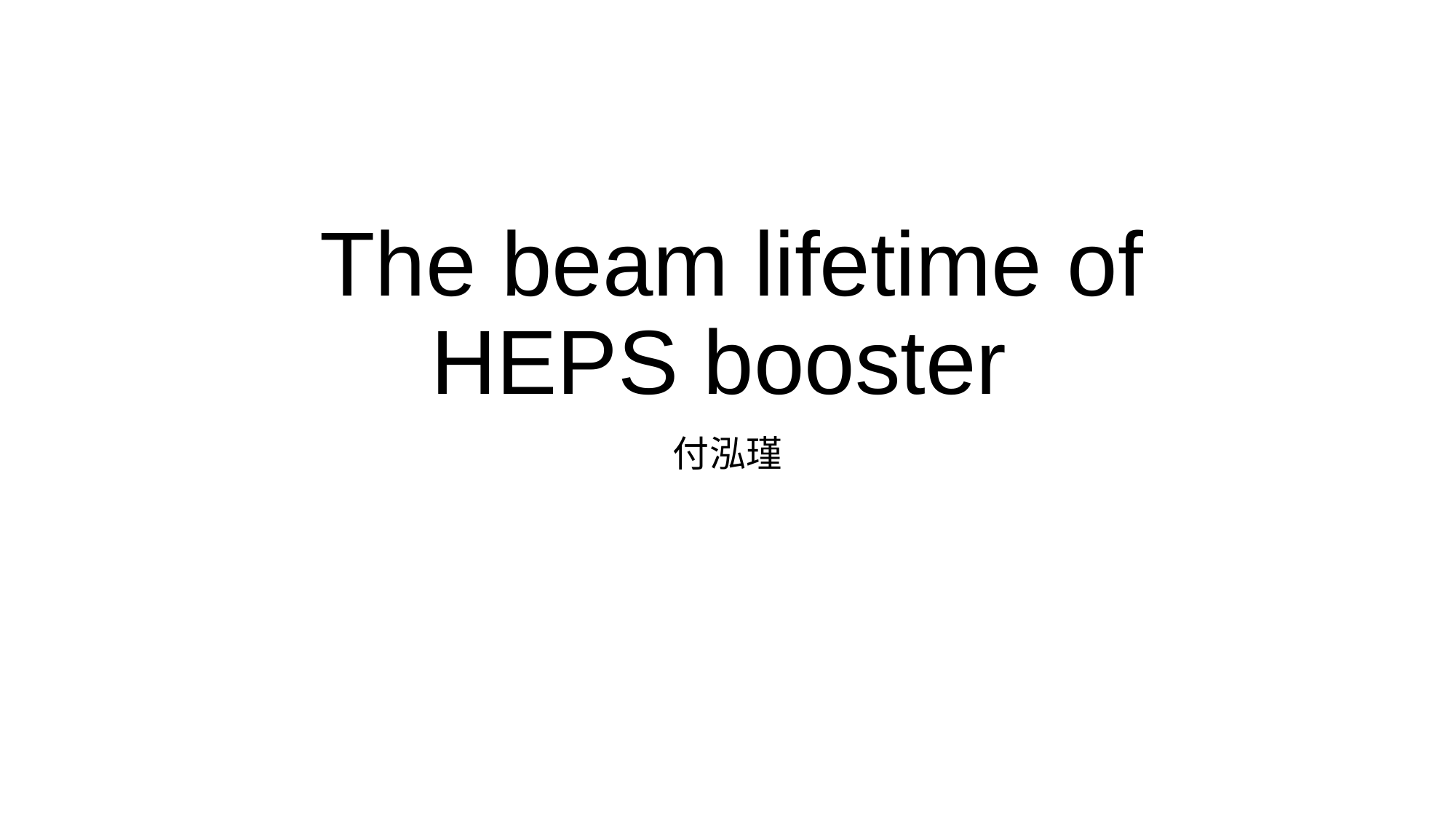

# The beam lifetime of HEPS booster
付泓瑾